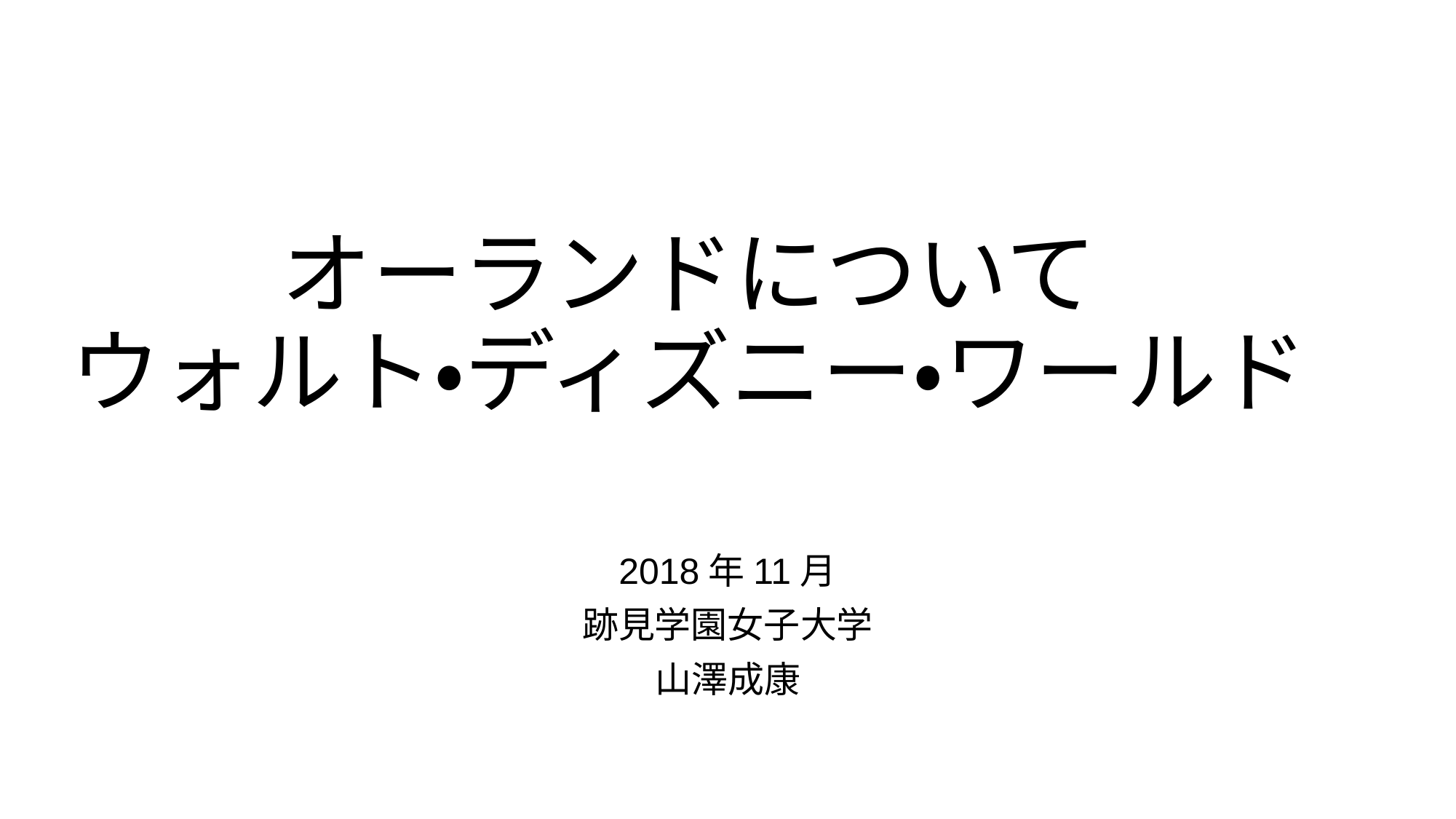

# オーランドについて ウォルト・ディズニー・ワールド
2018年11月
跡見学園女子大学
山澤成康